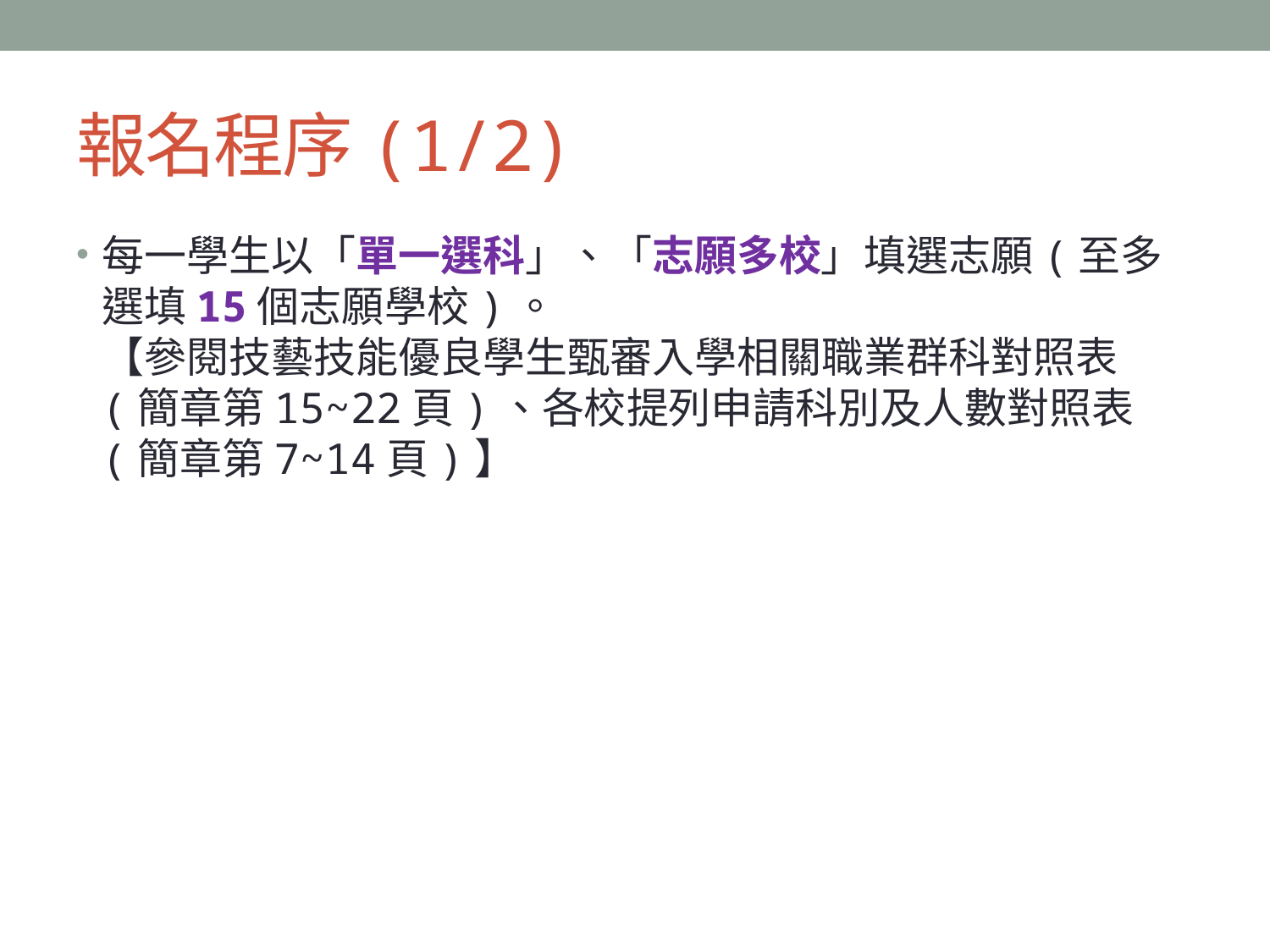

# 報名程序(1/2)
每一學生以「單一選科」、「志願多校」填選志願(至多選填15個志願學校)。
【參閱技藝技能優良學生甄審入學相關職業群科對照表(簡章第15~22頁)、各校提列申請科別及人數對照表(簡章第7~14頁)】